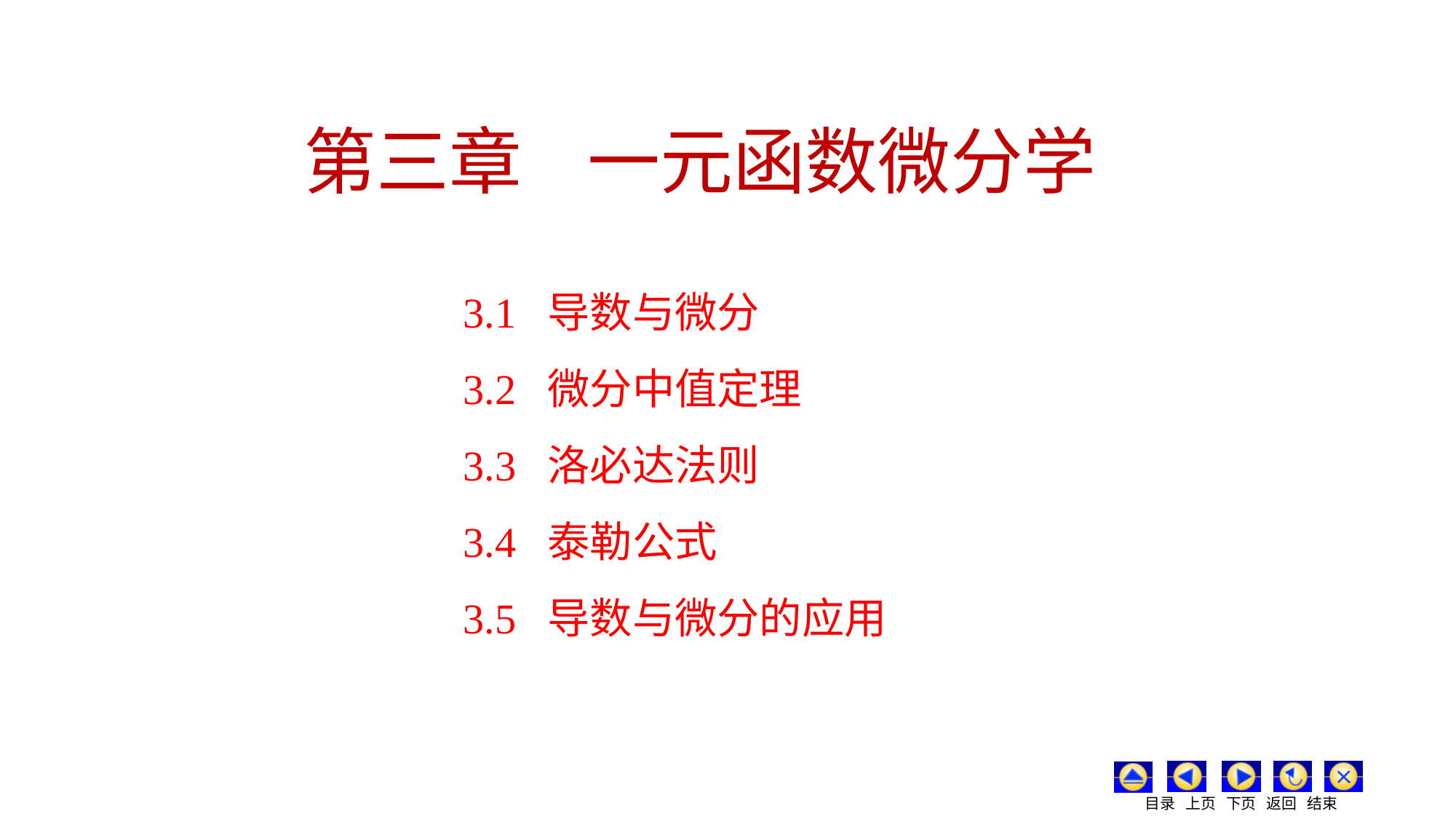

# 第三章    一元函数微分学
3.1  导数与微分
3.2  微分中值定理
3.3  洛必达法则
3.4  泰勒公式
3.5  导数与微分的应用